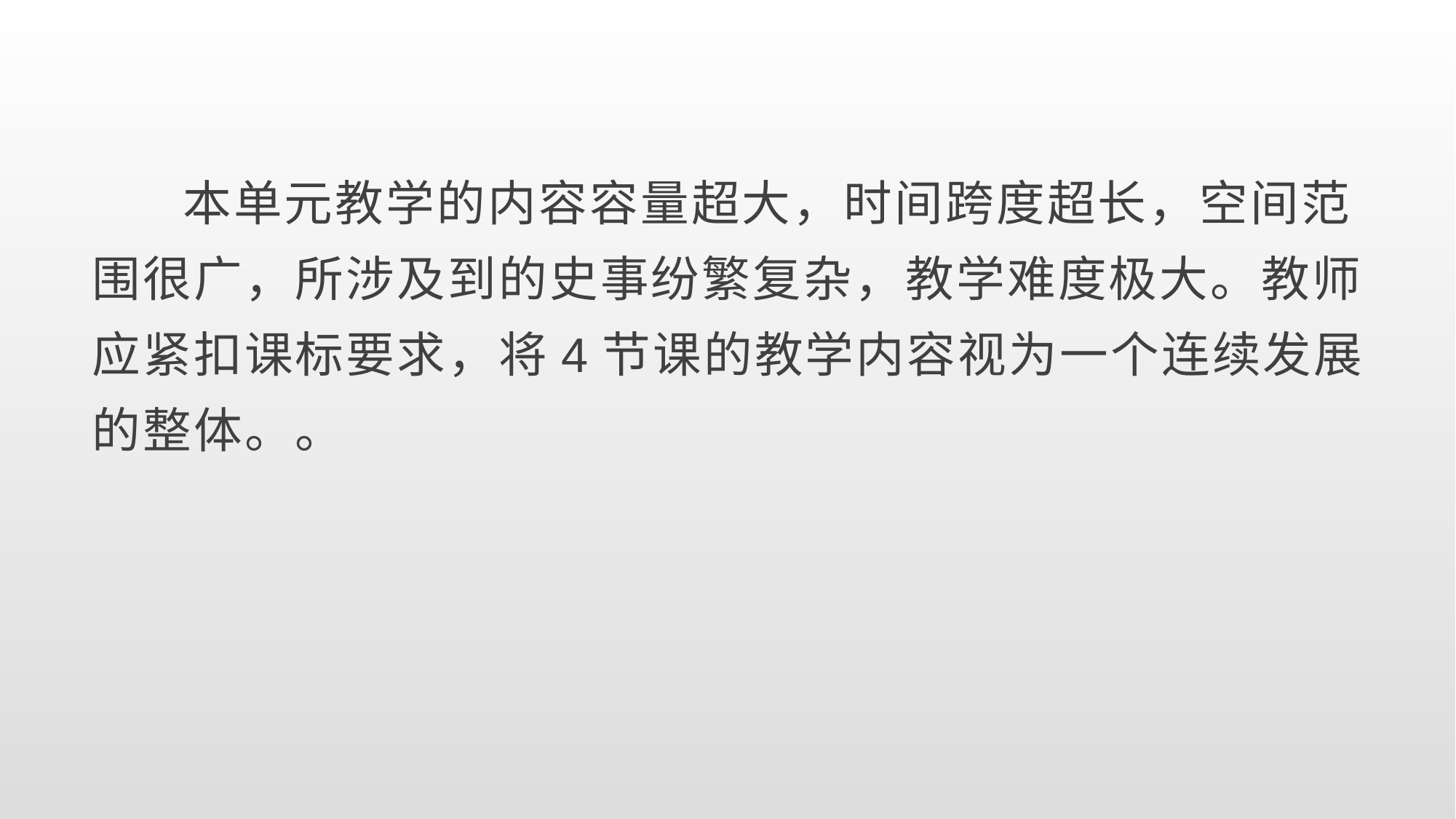

#
      本单元教学的内容容量超大，时间跨度超长，空间范围很广，所涉及到的史事纷繁复杂，教学难度极大。教师应紧扣课标要求，将4节课的教学内容视为一个连续发展的整体。。